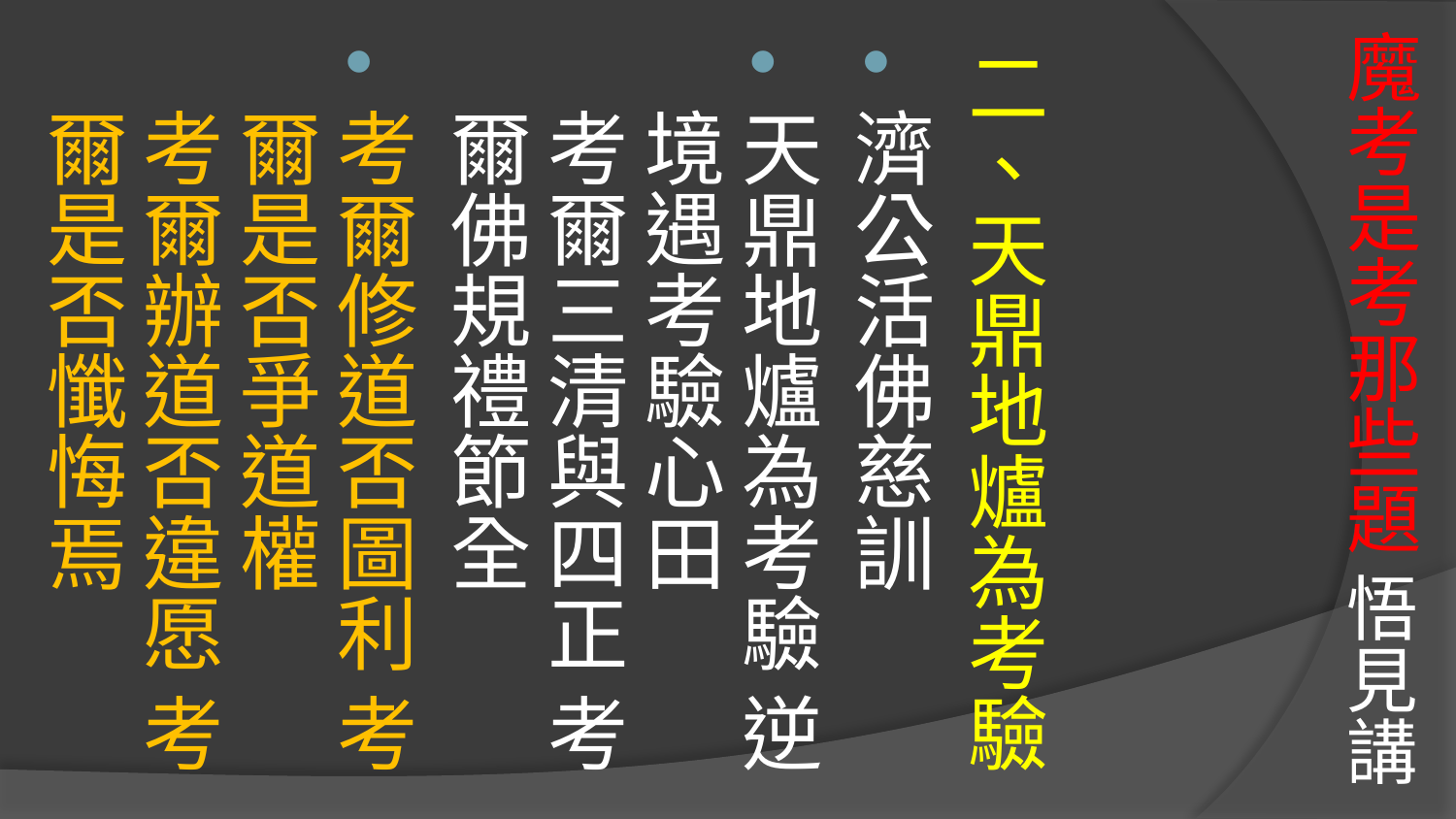

# 魔考是考那些題 悟見講
二、天鼎地爐為考驗
濟公活佛慈訓
天鼎地爐為考驗 逆境遇考驗心田
考爾三清與四正 考爾佛規禮節全
考爾修道否圖利 考爾是否爭道權 
考爾辦道否違愿 考爾是否懺悔焉